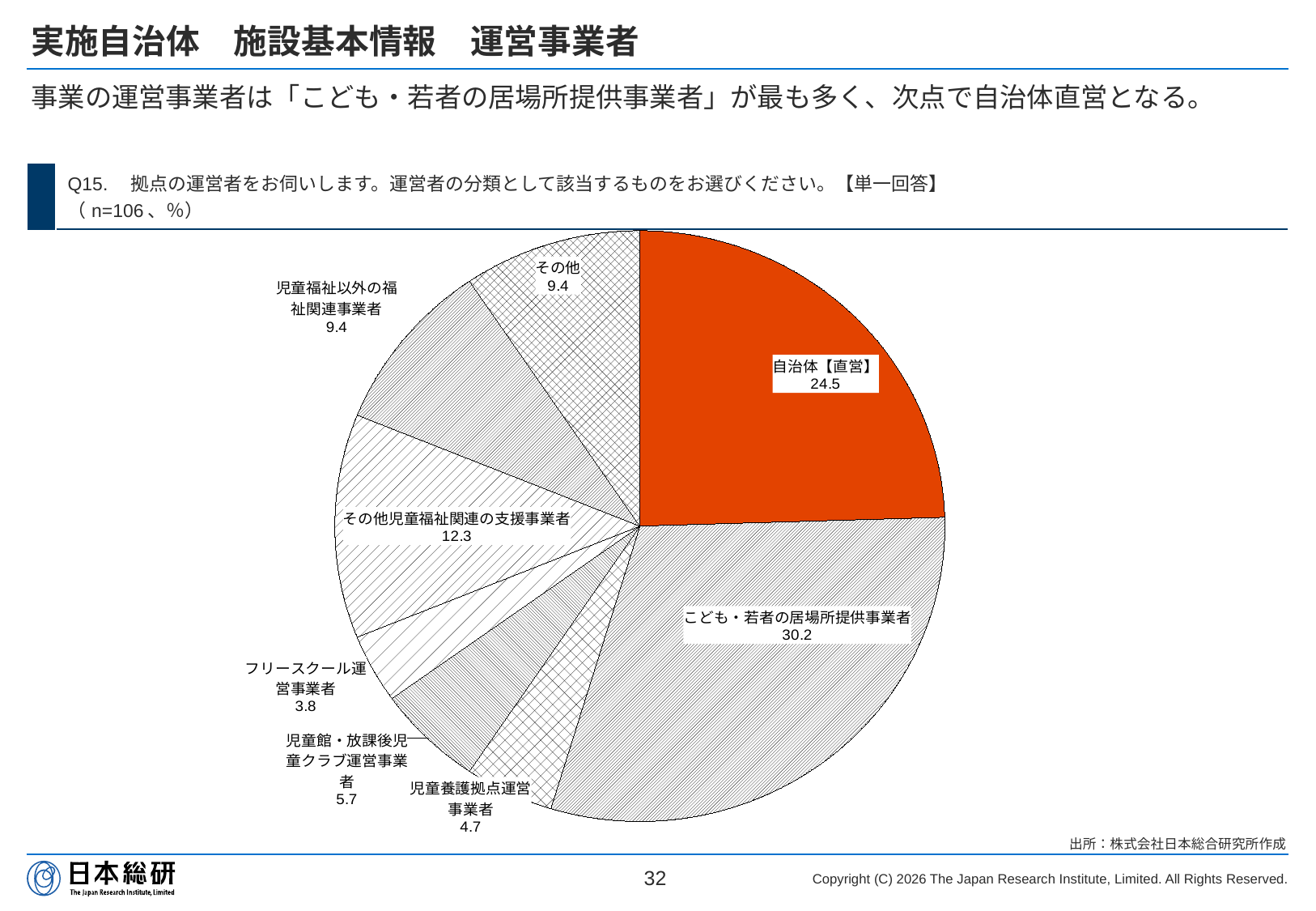

# 実施自治体　施設基本情報　運営事業者
事業の運営事業者は「こども・若者の居場所提供事業者」が最も多く、次点で自治体直営となる。
|  | Q15.　拠点の運営者をお伺いします。運営者の分類として該当するものをお選びください。【単一回答】 （n=106、％） |
| --- | --- |

### Chart

| Category | % |
|---|---|
| 自治体【直営】 | 24.528301886792452 |
| こども・若者の居場所提供事業者 | 30.18867924528302 |
| 児童養護拠点運営事業者 | 4.716981132075472 |
| 児童館・放課後児童クラブ運営事業者 | 5.660377358490567 |
| フリースクール運営事業者 | 3.7735849056603774 |
| その他児童福祉関連の支援事業者 | 12.264150943396226 |
| 児童福祉以外の福祉関連事業者 | 9.433962264150944 |
| その他 | 9.433962264150944 |
出所：株式会社日本総合研究所作成